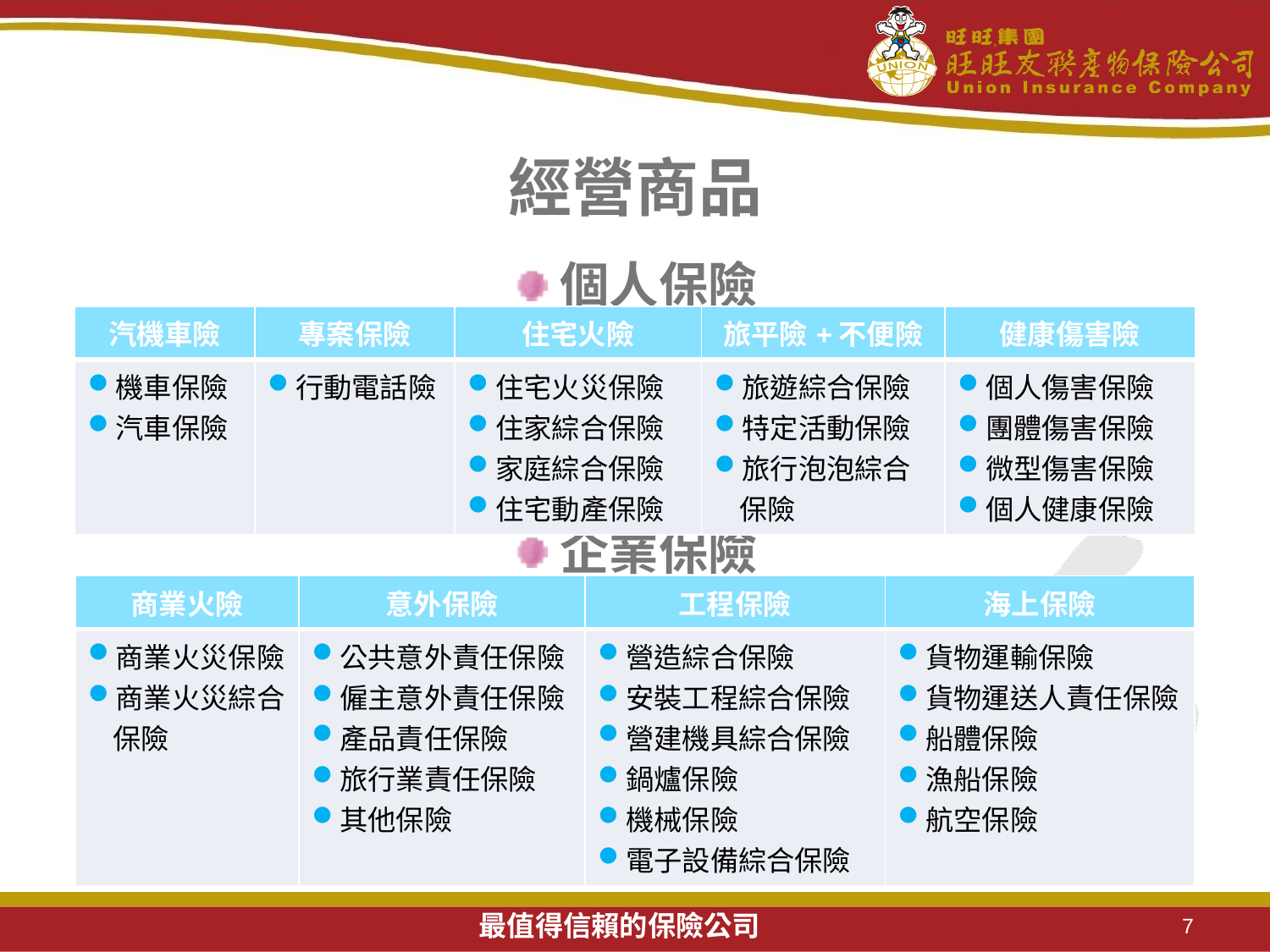

# 經營商品
個人保險

企業保險
| 汽機車險 | 專案保險 | 住宅火險 | 旅平險+不便險 | 健康傷害險 |
| --- | --- | --- | --- | --- |
| 機車保險 汽車保險 | 行動電話險 | 住宅火災保險 住家綜合保險 家庭綜合保險 住宅動產保險 | 旅遊綜合保險 特定活動保險 旅行泡泡綜合保險 | 個人傷害保險 團體傷害保險 微型傷害保險 個人健康保險 |
| 商業火險 | 意外保險 | 工程保險 | 海上保險 |
| --- | --- | --- | --- |
| 商業火災保險 商業火災綜合保險 | 公共意外責任保險 僱主意外責任保險 產品責任保險 旅行業責任保險 其他保險 | 營造綜合保險 安裝工程綜合保險 營建機具綜合保險 鍋爐保險 機械保險 電子設備綜合保險 | 貨物運輸保險 貨物運送人責任保險 船體保險 漁船保險 航空保險 |
7